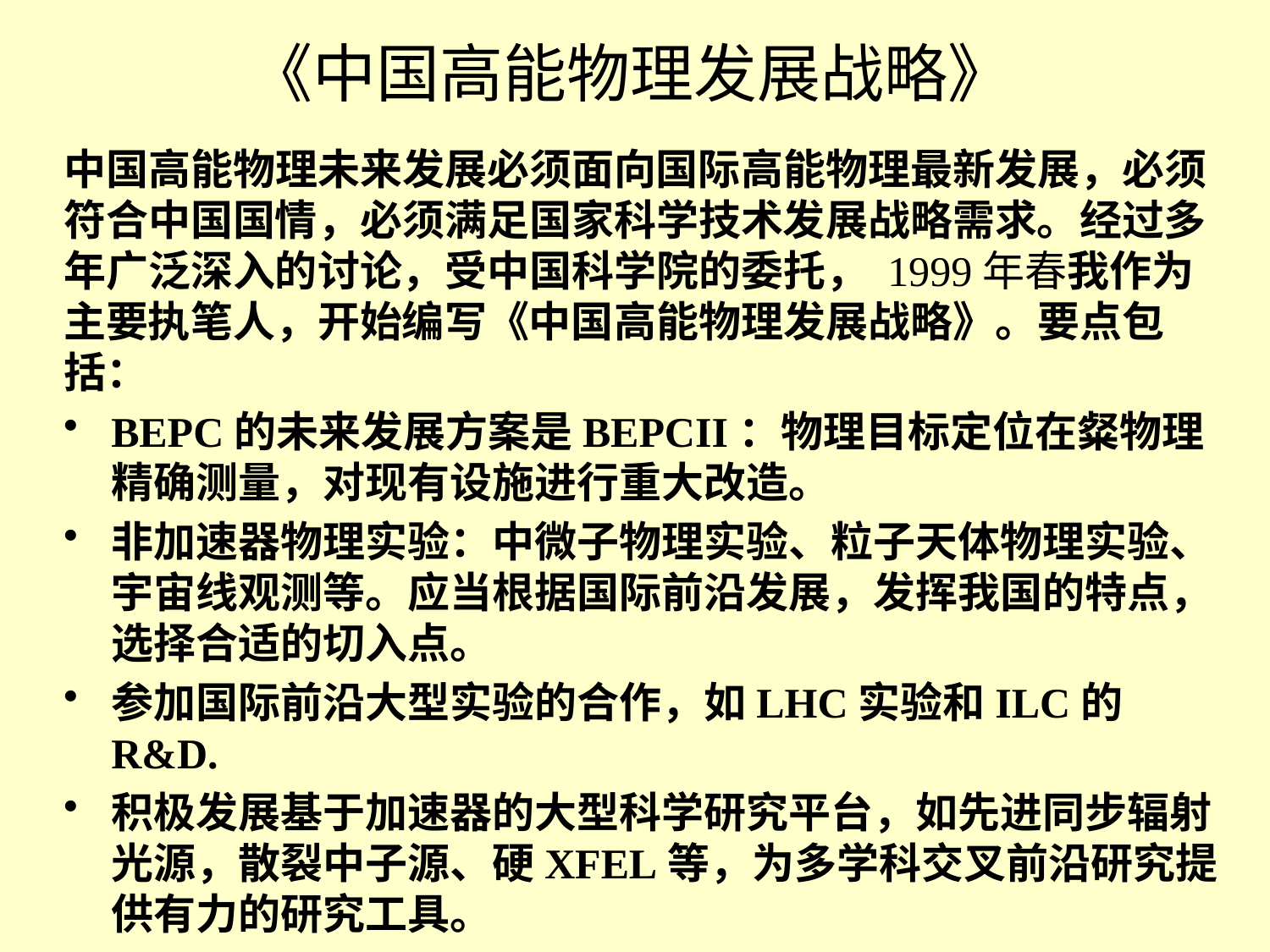

# 《中国高能物理发展战略》
中国高能物理未来发展必须面向国际高能物理最新发展，必须符合中国国情，必须满足国家科学技术发展战略需求。经过多年广泛深入的讨论，受中国科学院的委托， 1999年春我作为主要执笔人，开始编写《中国高能物理发展战略》。要点包括：
BEPC的未来发展方案是BEPCII：物理目标定位在粲物理精确测量，对现有设施进行重大改造。
非加速器物理实验：中微子物理实验、粒子天体物理实验、宇宙线观测等。应当根据国际前沿发展，发挥我国的特点，选择合适的切入点。
参加国际前沿大型实验的合作，如LHC实验和ILC的R&D.
积极发展基于加速器的大型科学研究平台，如先进同步辐射光源，散裂中子源、硬XFEL等，为多学科交叉前沿研究提供有力的研究工具。
增加BEPC运行费，安排改进和未来发展预研费用。